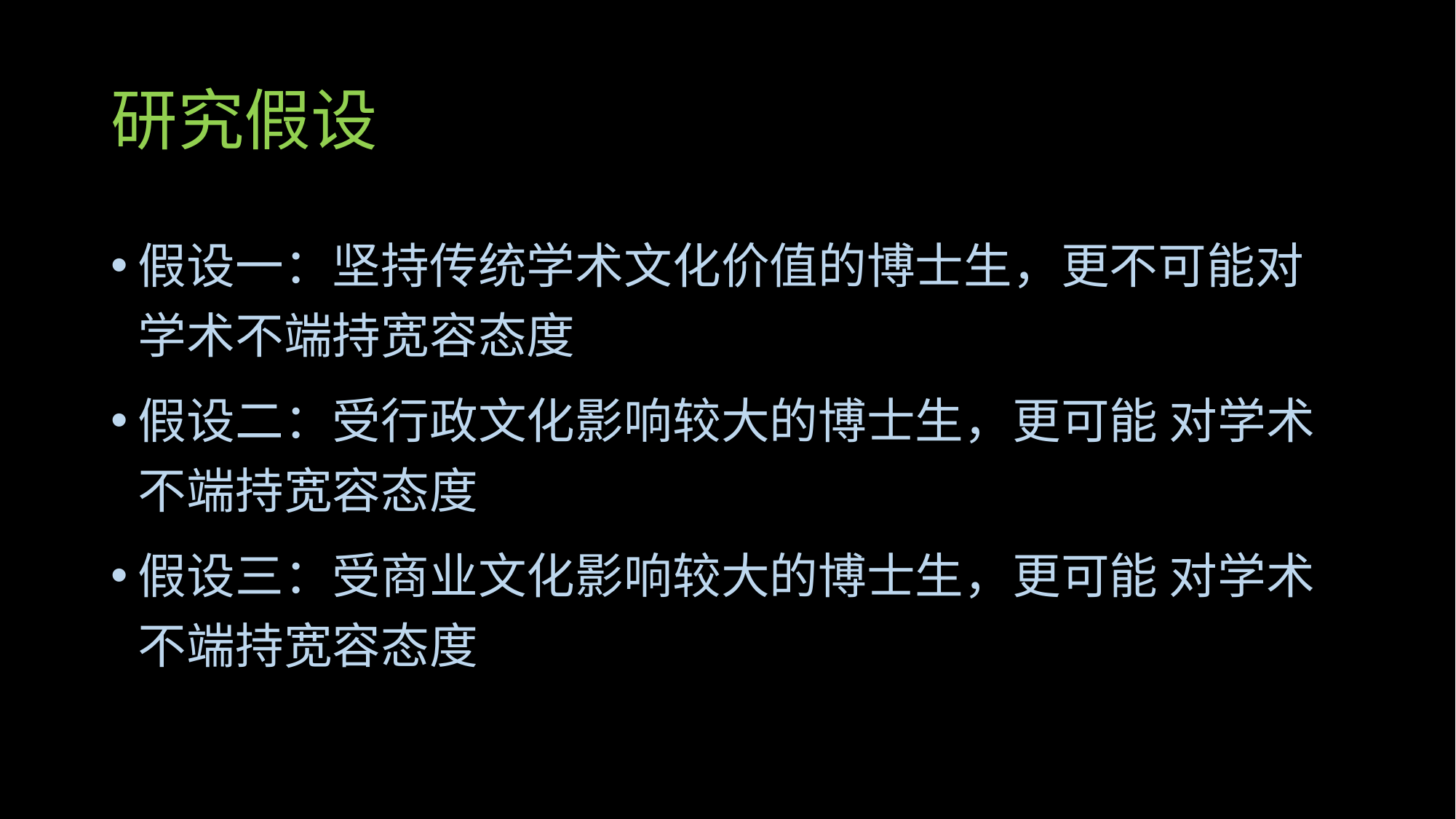

# 研究假设
假设一：坚持传统学术文化价值的博士生，更不可能对学术不端持宽容态度
假设二：受行政文化影响较大的博士生，更可能 对学术不端持宽容态度
假设三：受商业文化影响较大的博士生，更可能 对学术不端持宽容态度